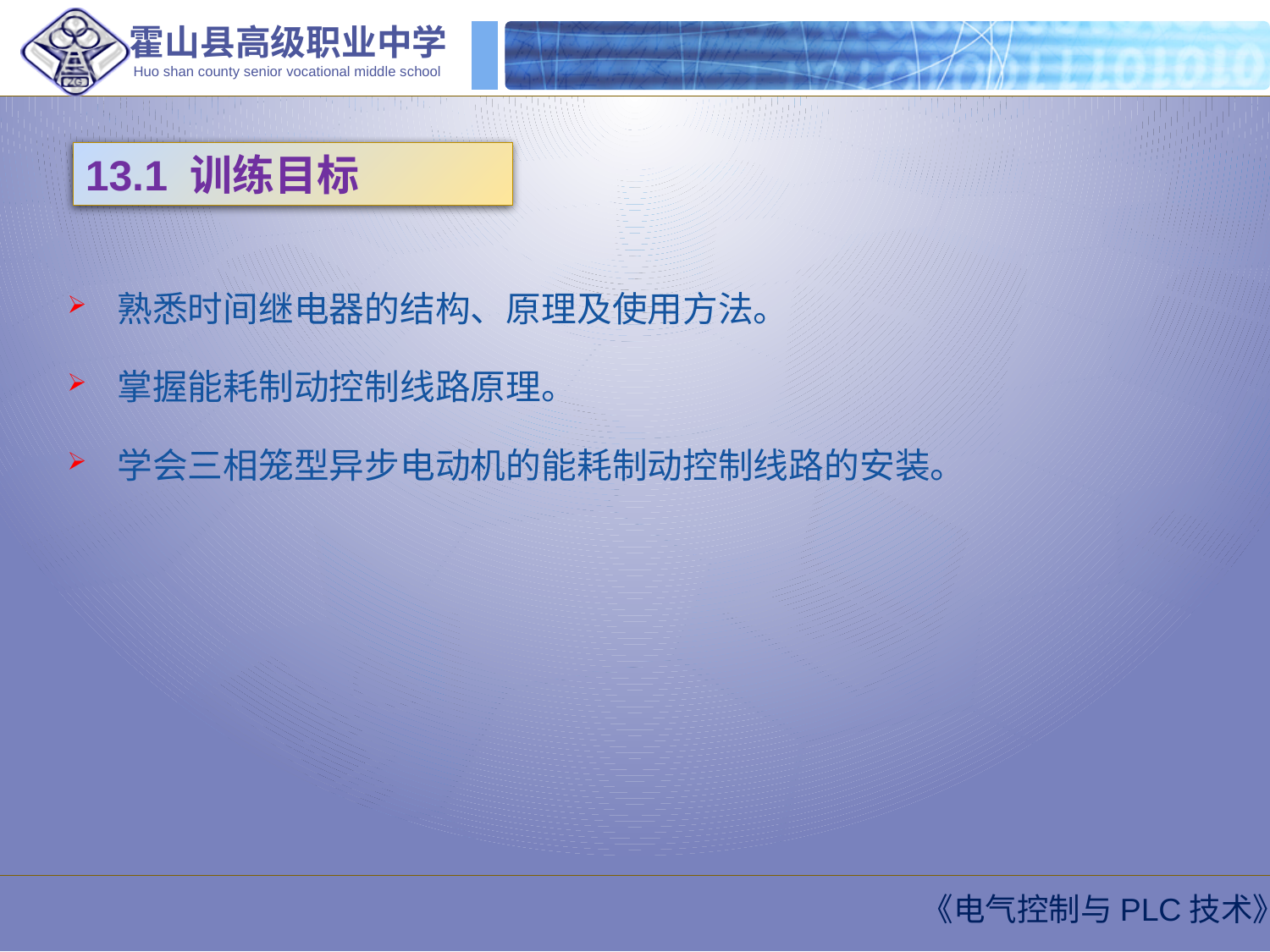

13.1 训练目标
熟悉时间继电器的结构、原理及使用方法。
掌握能耗制动控制线路原理。
学会三相笼型异步电动机的能耗制动控制线路的安装。